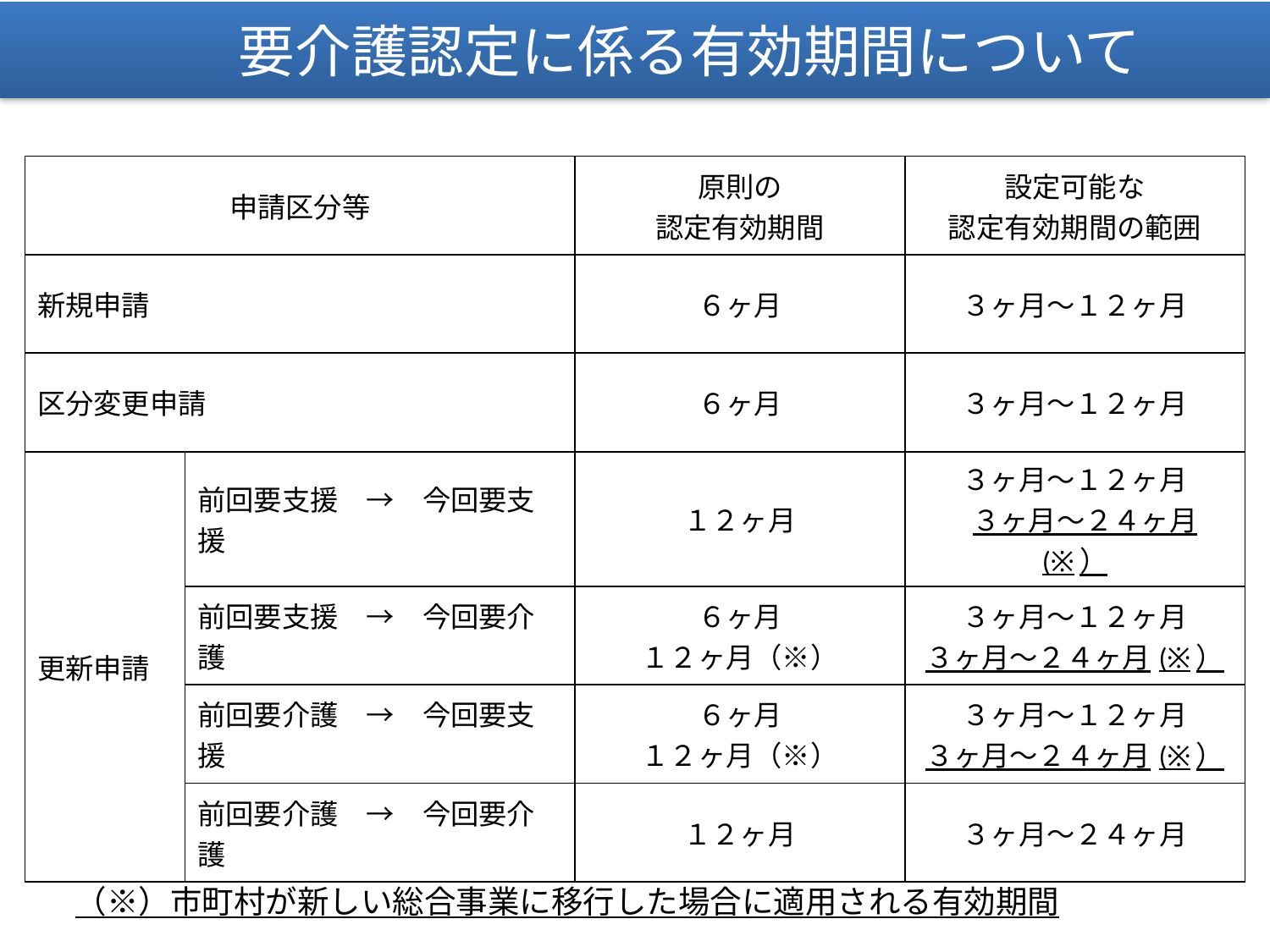

要介護認定に係る有効期間について
| 申請区分等 |  | 原則の 認定有効期間 | 設定可能な 認定有効期間の範囲 |
| --- | --- | --- | --- |
| 新規申請 |  | ６ヶ月 | ３ヶ月～１２ヶ月 |
| 区分変更申請 |  | ６ヶ月 | ３ヶ月～１２ヶ月 |
| 更新申請 | 前回要支援　→　今回要支援 | １２ヶ月 | ３ヶ月～１２ヶ月 　３ヶ月～２４ヶ月(※） |
|  | 前回要支援　→　今回要介護 | ６ヶ月 １２ヶ月（※） | ３ヶ月～１２ヶ月 ３ヶ月～２４ヶ月(※） |
|  | 前回要介護　→　今回要支援 | ６ヶ月 １２ヶ月（※） | ３ヶ月～１２ヶ月 ３ヶ月～２４ヶ月(※） |
|  | 前回要介護　→　今回要介護 | １２ヶ月 | ３ヶ月～２４ヶ月 |
（※）市町村が新しい総合事業に移行した場合に適用される有効期間